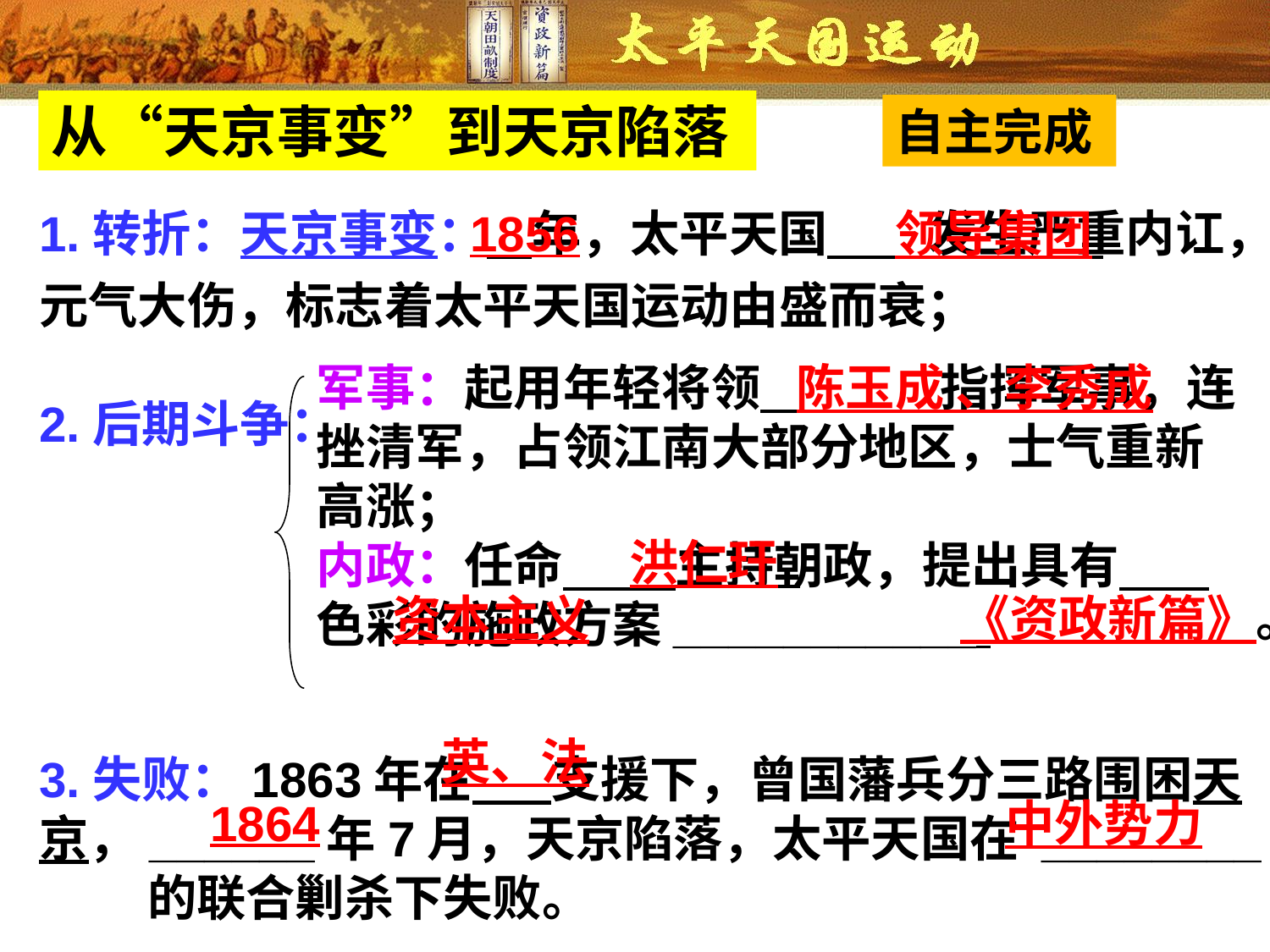

从“天京事变”到天京陷落
自主完成
1.转折：天京事变：    年，太平天国         发生严重内讧，元气大伤，标志着太平天国运动由盛而衰；

2.后期斗争：

3.失败：1863年在       支援下，曾国藩兵分三路围困天京，______年7月，天京陷落，太平天国在 ________        的联合剿杀下失败。
1856
领导集团
军事：起用年轻将领                指挥军事，连挫清军，占领江南大部分地区，士气重新高涨；
内政：任命          主持朝政，提出具有         色彩的施政方案___________
陈玉成 、李秀成

洪仁玕
资本主义
《资政新篇》。
英、法
 1864
中外势力